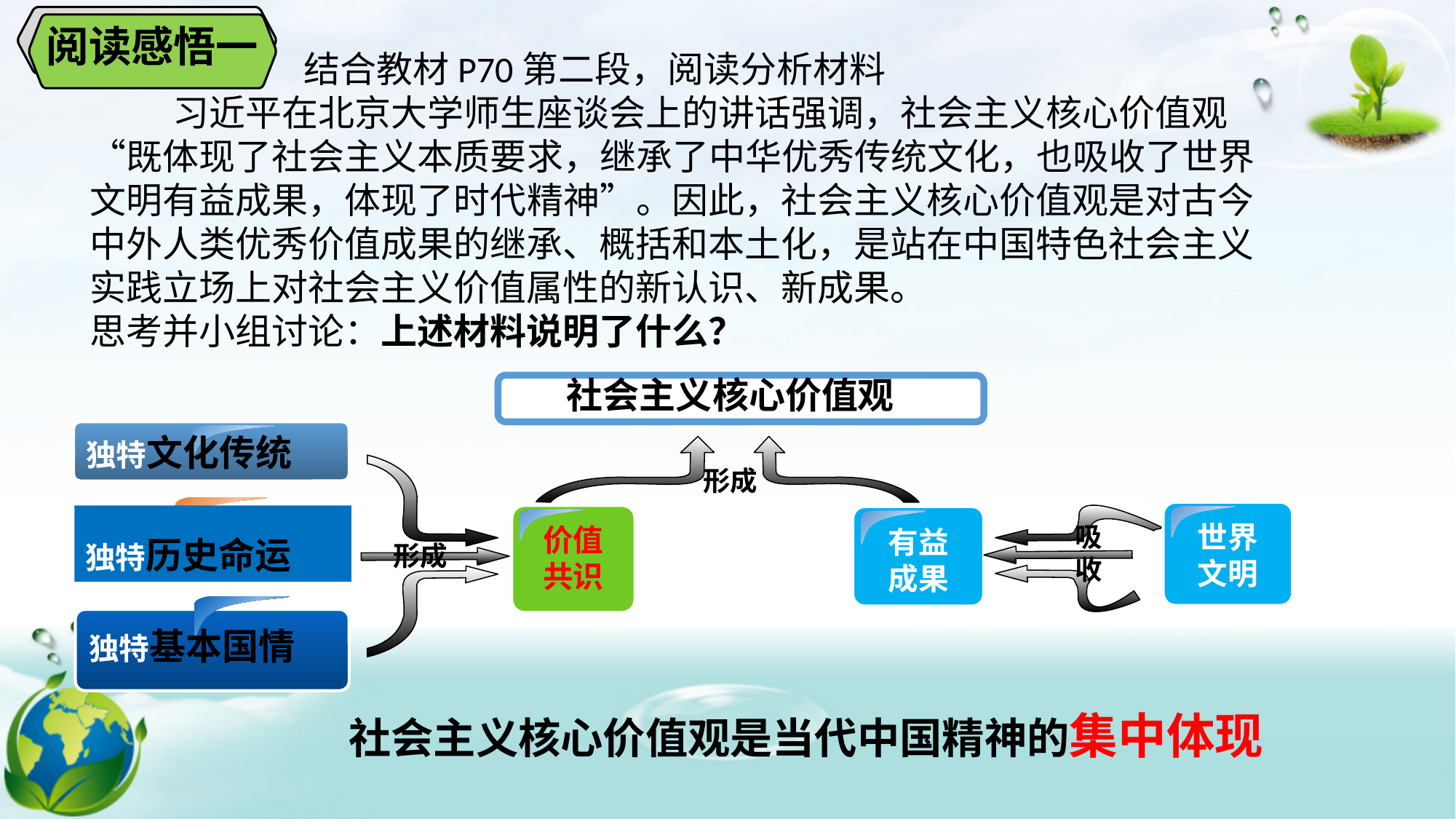

阅读感悟一
教学目标
                         结合教材P70第二段，阅读分析材料
         习近平在北京大学师生座谈会上的讲话强调，社会主义核心价值观“既体现了社会主义本质要求，继承了中华优秀传统文化，也吸收了世界文明有益成果，体现了时代精神”。因此，社会主义核心价值观是对古今中外人类优秀价值成果的继承、概括和本土化，是站在中国特色社会主义实践立场上对社会主义价值属性的新认识、新成果。
思考并小组讨论：上述材料说明了什么？
社会主义核心价值观

独特文化传统

形成

吸  收

形成

独特历史命运

世界
文明

价值
共识

有益
成果

独特基本国情
社会主义核心价值观是当代中国精神的集中体现